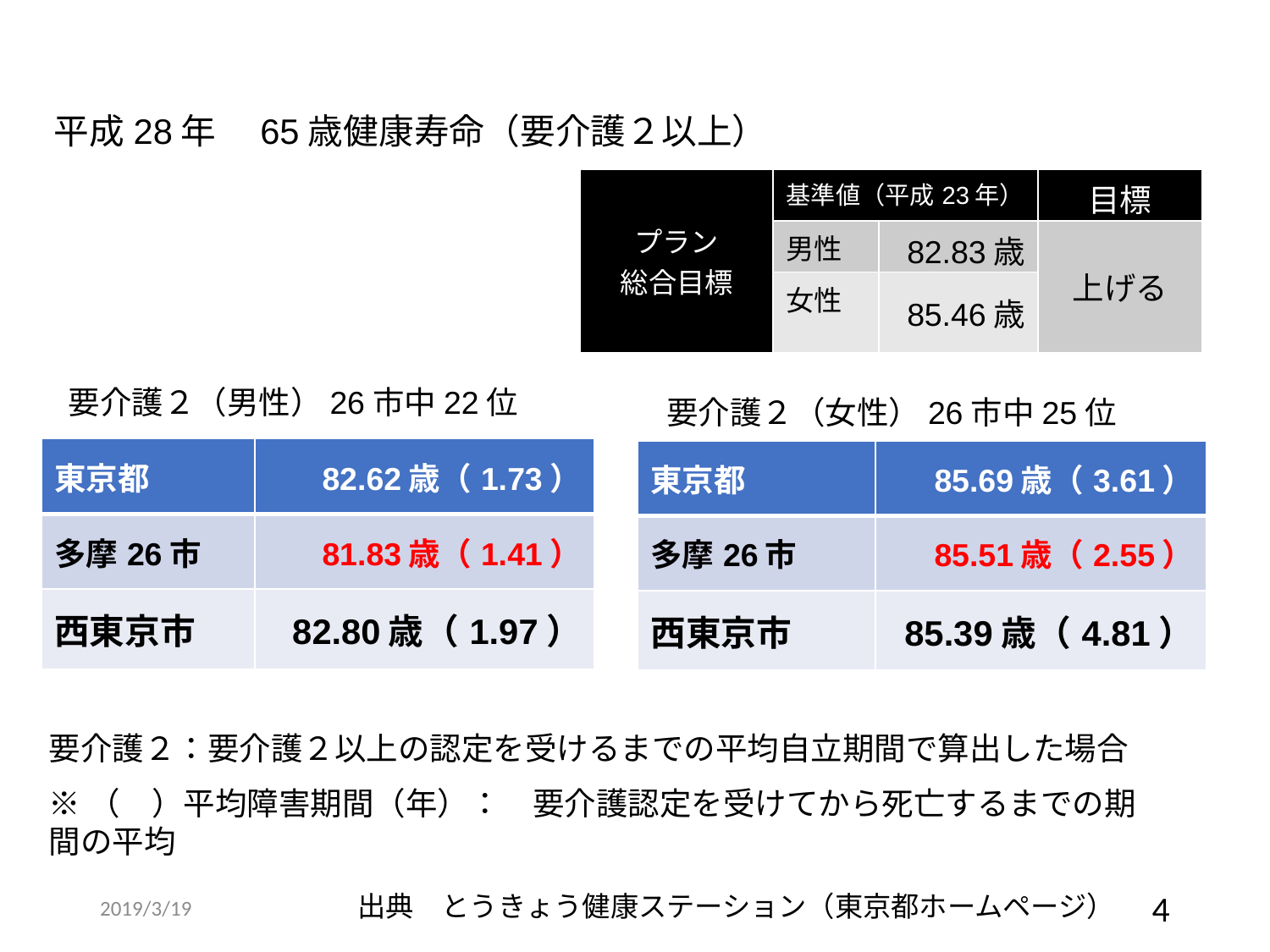

平成28年　65歳健康寿命（要介護２以上）
| プラン 総合目標 | 基準値（平成23年） |  | 目標 |
| --- | --- | --- | --- |
|  | 男性 | 82.83歳 | 上げる |
|  | 女性 | 85.46歳 |  |
要介護２（男性）26市中22位

要介護２（女性）26市中25位
| 東京都 | 82.62歳（1.73） |
| --- | --- |
| 多摩26市 | 81.83歳（1.41） |
| 西東京市 | 82.80歳（1.97） |
| 東京都 | 85.69歳（3.61） |
| --- | --- |
| 多摩26市 | 85.51歳（2.55） |
| 西東京市 | 85.39歳（4.81） |
要介護２：要介護２以上の認定を受けるまでの平均自立期間で算出した場合
※（　）平均障害期間（年）：　要介護認定を受けてから死亡するまでの期間の平均
2019/3/19
出典　とうきょう健康ステーション（東京都ホームページ）
4